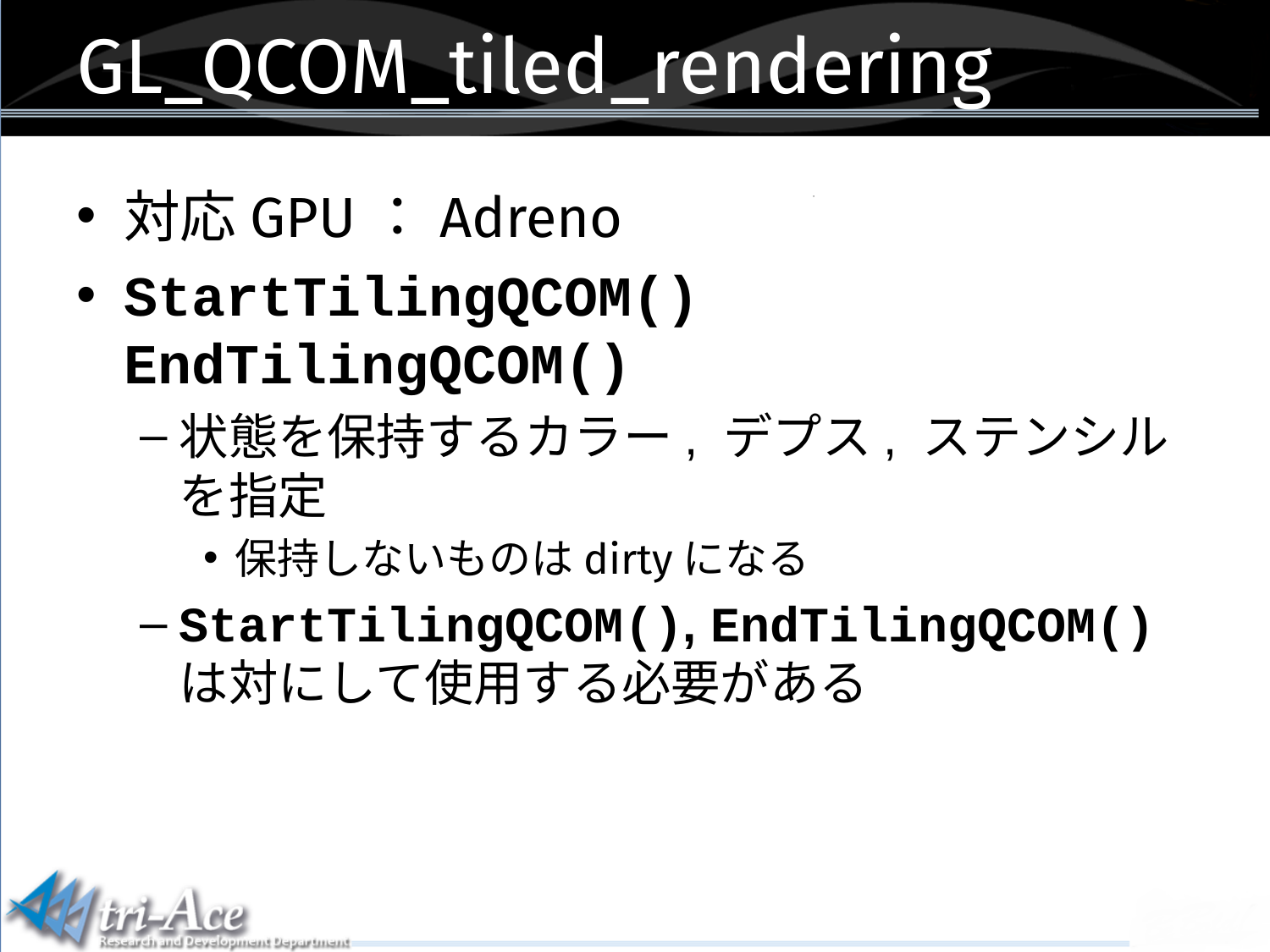

GL_QCOM_tiled_rendering
対応GPU：Adreno
StartTilingQCOM()
EndTilingQCOM()
状態を保持するカラー, デプス, ステンシルを指定
保持しないものはdirtyになる
StartTilingQCOM(), EndTilingQCOM()は対にして使用する必要がある